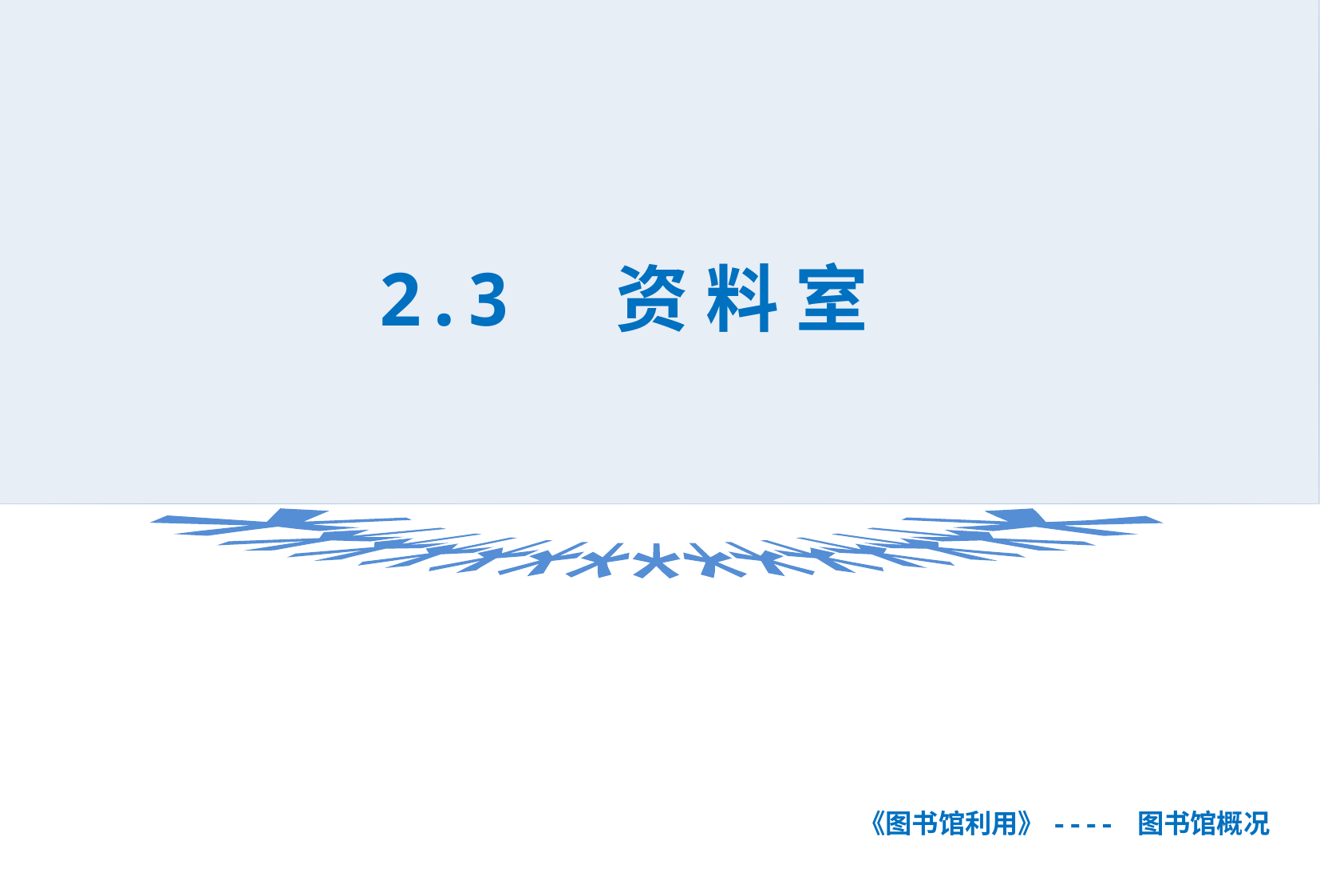

2.3  资 料 室
***************

《图书馆利用》---- 图书馆概况